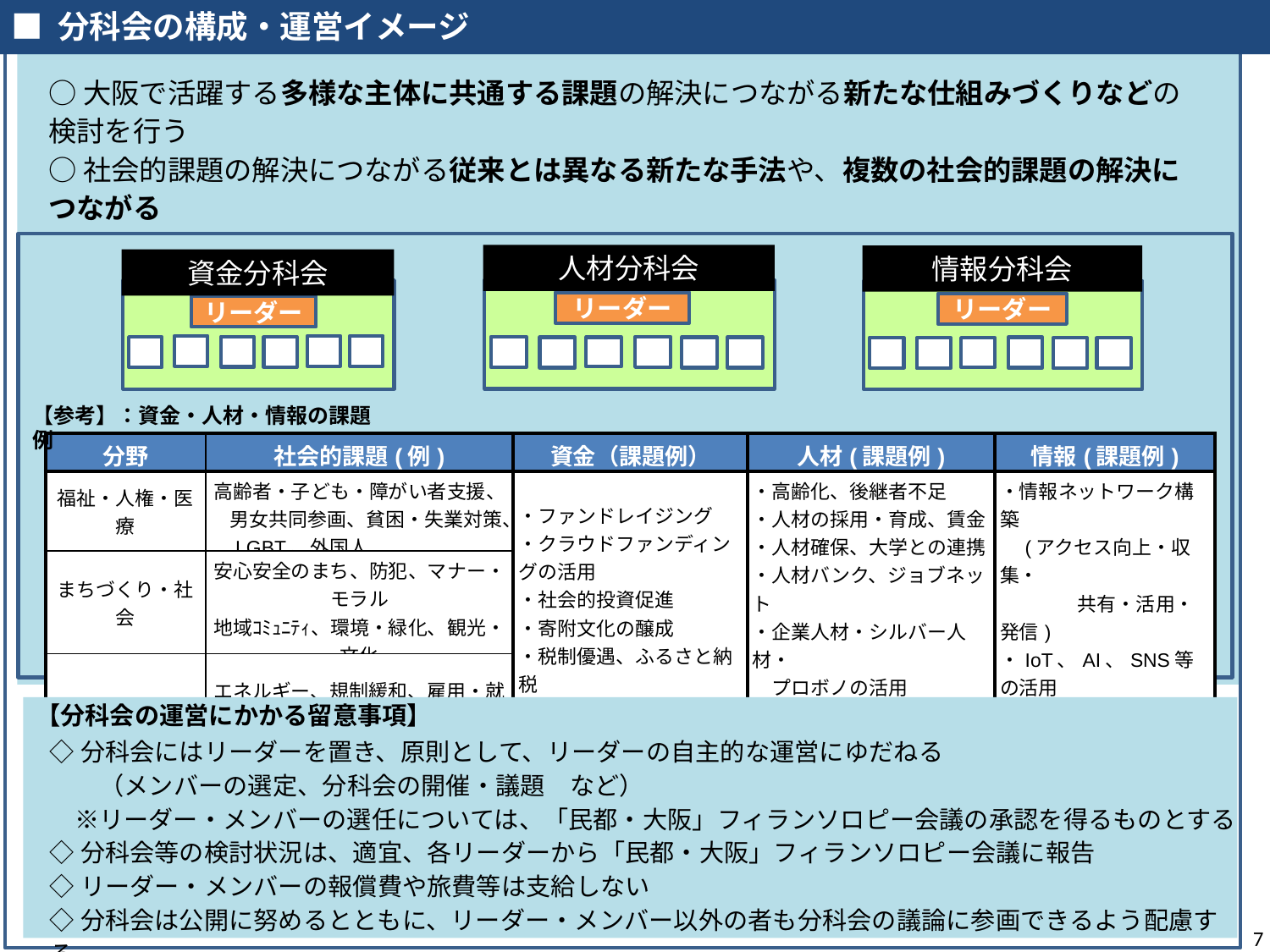

■ 分科会の構成・運営イメージ

○大阪で活躍する多様な主体に共通する課題の解決につながる新たな仕組みづくりなどの検討を行う
○社会的課題の解決につながる従来とは異なる新たな手法や、複数の社会的課題の解決につながる
 　新たな連携などについて検討を行う
○まず「資金」「人材」「情報」の分科会を設置し、それぞれの課題分析や優先課題の抽出を行う

人材分科会

リーダー

情報分科会

リーダー

資金分科会

リーダー

【参考】：資金・人材・情報の課題例
| 分野 | 社会的課題(例) | 資金（課題例） | 人材(課題例) | 情報(課題例) |
| --- | --- | --- | --- | --- |
| 福祉・人権・医療 | 高齢者・子ども・障がい者支援、 　男女共同参画、貧困・失業対策、 　LGBT、外国人 | ・ファンドレイジング ・クラウドファンディングの活用 ・社会的投資促進 ・寄附文化の醸成 ・税制優遇、ふるさと納税 ・ファンド・基金組成 ・遺贈・休眠預金の活用 | ・高齢化、後継者不足 ・人材の採用・育成、賃金 ・人材確保、大学との連携 ・人材バンク、ジョブネット ・企業人材・シルバー人材・ 　プロボノの活用 ・運営ｺﾝｻﾙﾀﾝﾄ人材の育成 ・女性や障がい者の活躍促進 | ・情報ネットワーク構築 　(アクセス向上・収集・ 　　　　共有・活用・発信) ・IoT、AI、SNS等の活用 ・海外との交流 ・活動の評価付け ・特区制度の活用 ・ロビー活動(要望・提言) |
| まちづくり・社会 | 安心安全のまち、防犯、マナー・モラル 地域ｺﾐｭﾆﾃｨ、環境・緑化、観光・文化 |  |  |  |
| 経済・産業 | エネルギー、規制緩和、雇用・就業 中小・ﾍﾞﾝﾁｬｰ企業支援、IoT・AI |  |  |  |
【分科会の運営にかかる留意事項】

◇分科会にはリーダーを置き、原則として、リーダーの自主的な運営にゆだねる
　　（メンバーの選定、分科会の開催・議題　など）
　※リーダー・メンバーの選任については、「民都・大阪」フィランソロピー会議の承認を得るものとする
◇分科会等の検討状況は、適宜、各リーダーから「民都・大阪」フィランソロピー会議に報告
◇リーダー・メンバーの報償費や旅費等は支給しない
◇分科会は公開に努めるとともに、リーダー・メンバー以外の者も分科会の議論に参画できるよう配慮する
7